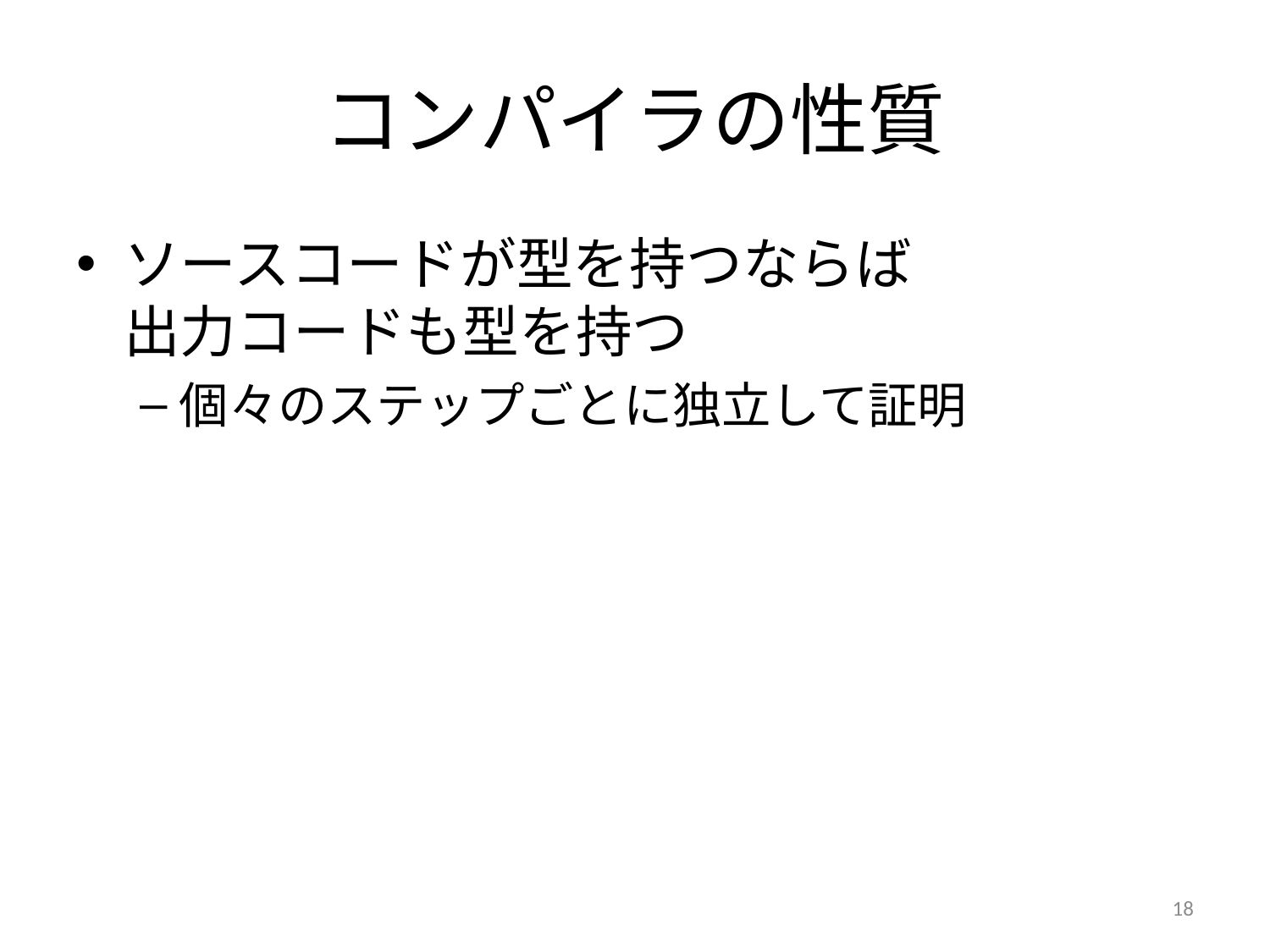

# コンパイラの性質
ソースコードが型を持つならば
出力コードも型を持つ
個々のステップごとに独立して証明
18